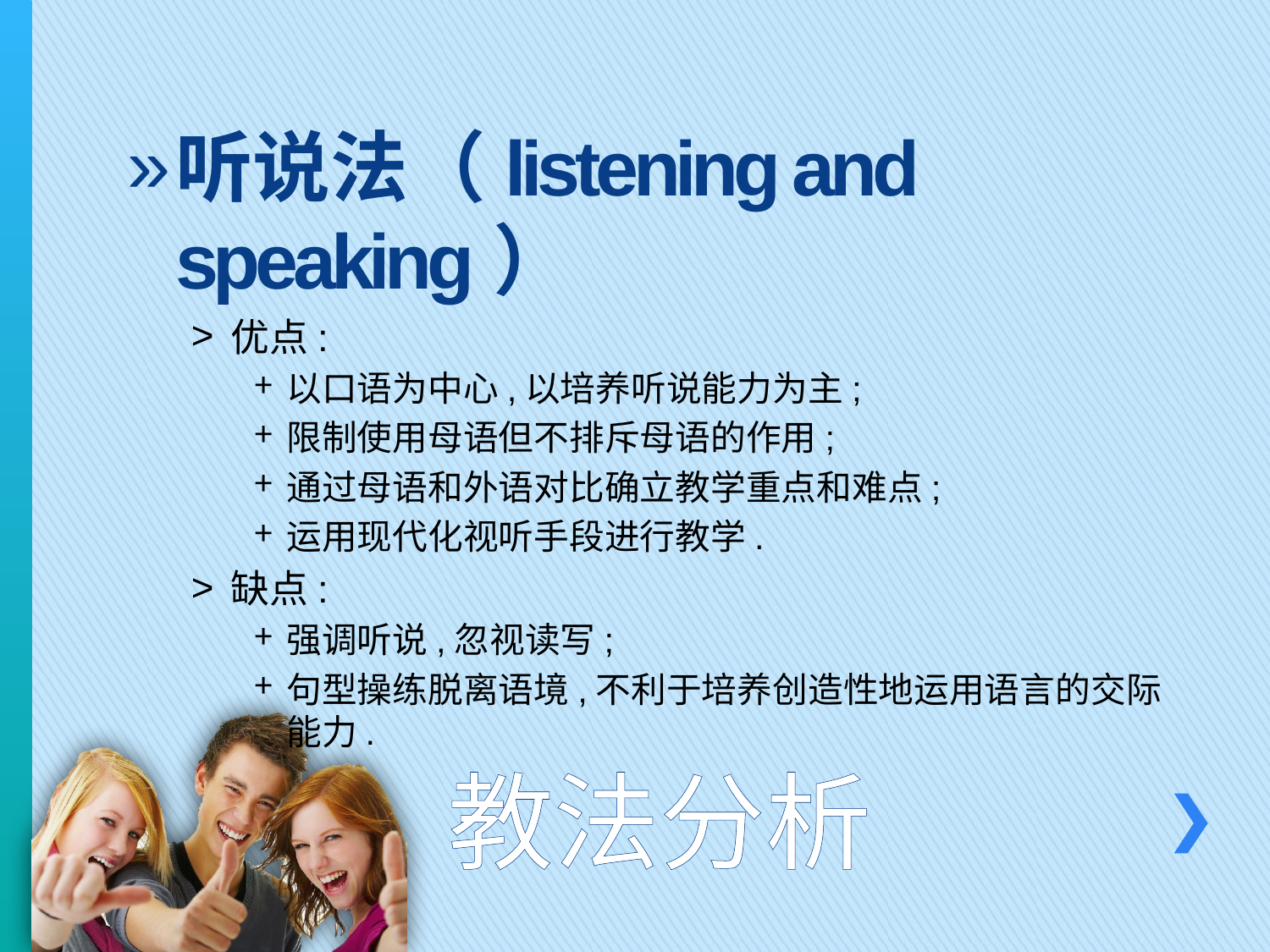

听说法（listening and speaking）
优点:
以口语为中心,以培养听说能力为主;
限制使用母语但不排斥母语的作用;
通过母语和外语对比确立教学重点和难点;
运用现代化视听手段进行教学.
缺点:
强调听说,忽视读写;
句型操练脱离语境,不利于培养创造性地运用语言的交际能力.
# 教法分析